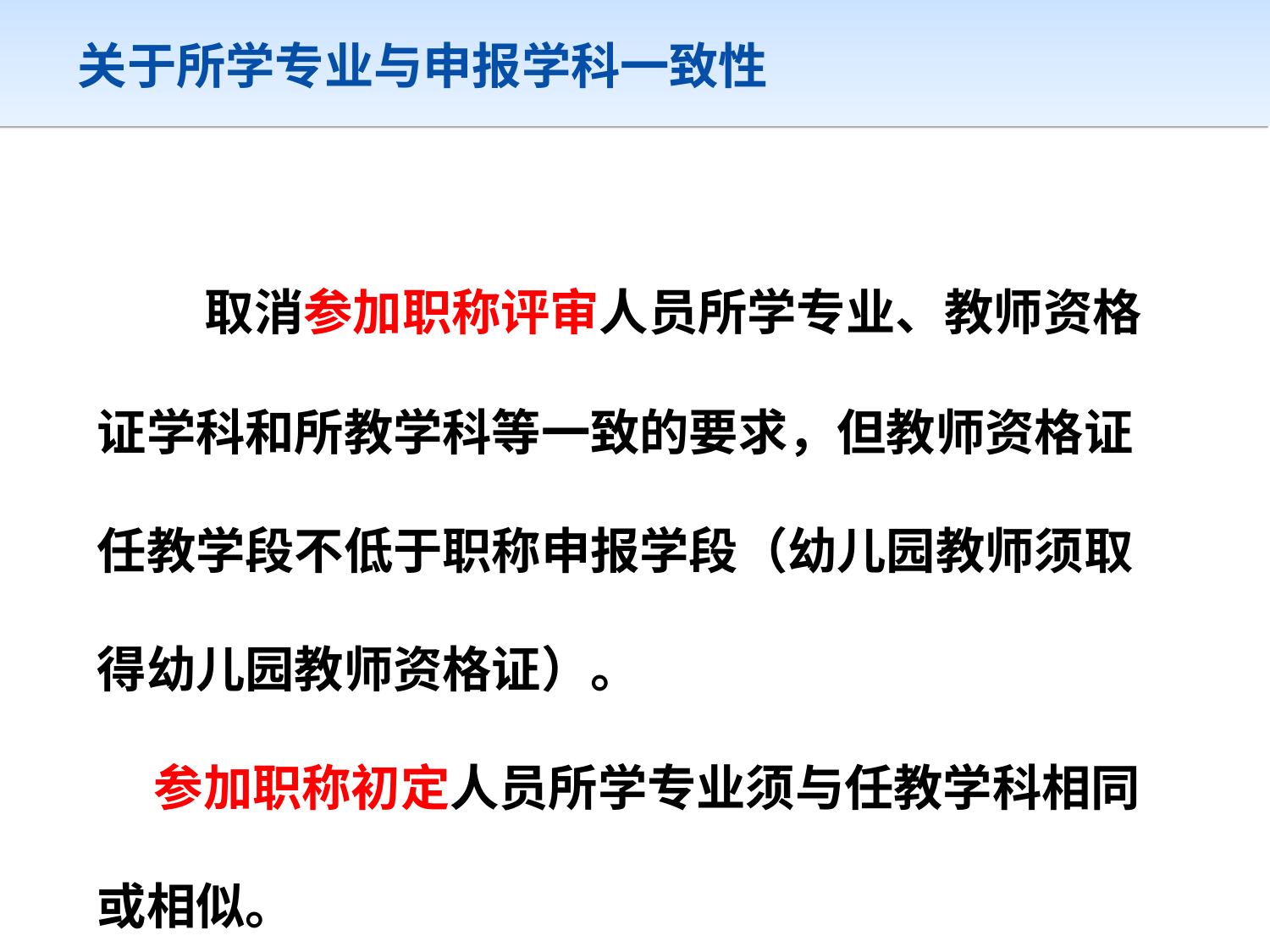

# 关于所学专业与申报学科一致性
　　取消参加职称评审人员所学专业、教师资格证学科和所教学科等一致的要求，但教师资格证任教学段不低于职称申报学段（幼儿园教师须取得幼儿园教师资格证）。
    参加职称初定人员所学专业须与任教学科相同或相似。